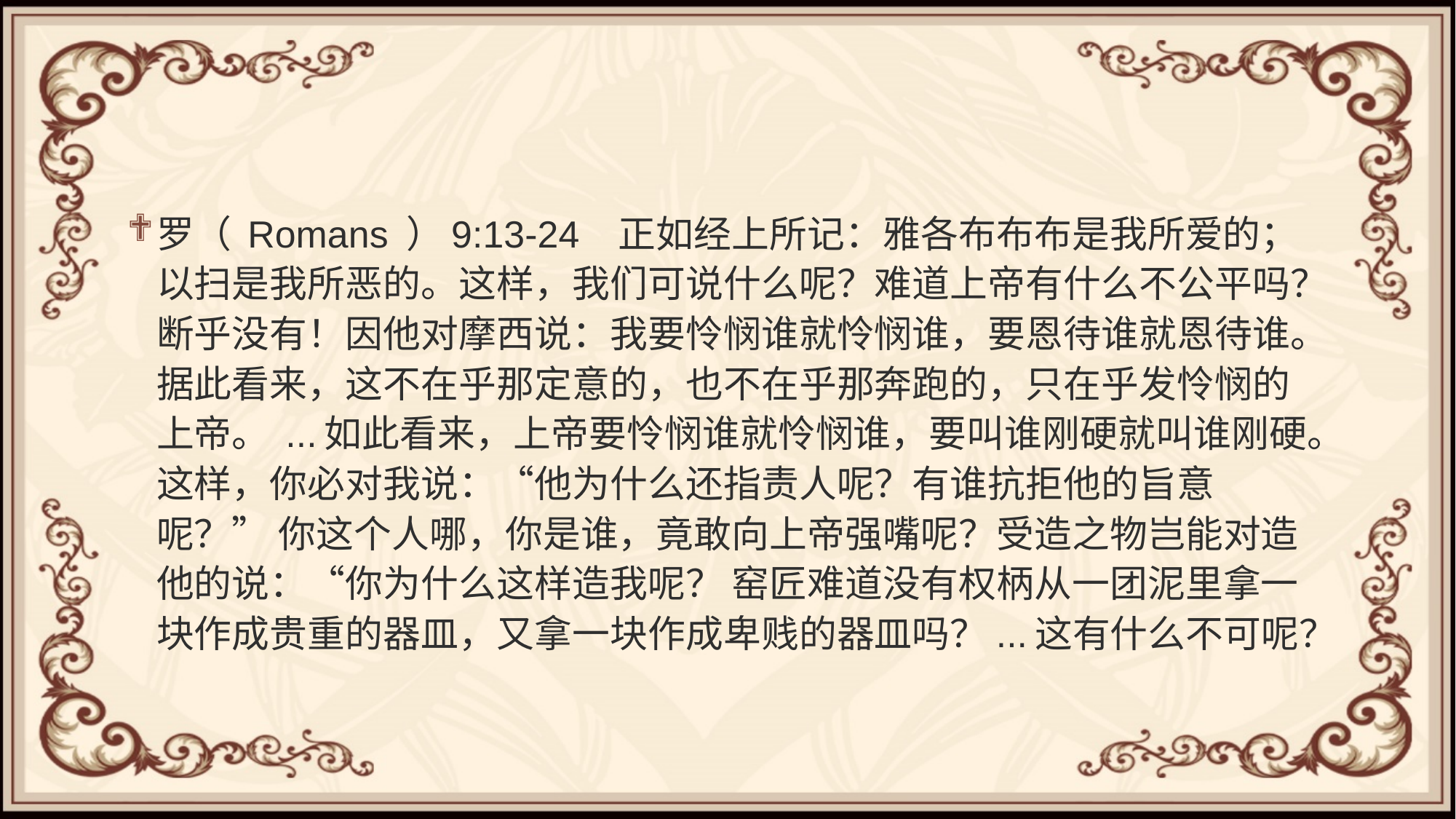

#
罗（ Romans ）9:13-24   正如经上所记：雅各布布布是我所爱的；以扫是我所恶的。这样，我们可说什么呢？难道上帝有什么不公平吗？断乎没有！因他对摩西说：我要怜悯谁就怜悯谁，要恩待谁就恩待谁。据此看来，这不在乎那定意的，也不在乎那奔跑的，只在乎发怜悯的上帝。 ...如此看来，上帝要怜悯谁就怜悯谁，要叫谁刚硬就叫谁刚硬。这样，你必对我说：“他为什么还指责人呢？有谁抗拒他的旨意呢？” 你这个人哪，你是谁，竟敢向上帝强嘴呢？受造之物岂能对造他的说：“你为什么这样造我呢？ 窑匠难道没有权柄从一团泥里拿一块作成贵重的器皿，又拿一块作成卑贱的器皿吗？...这有什么不可呢？